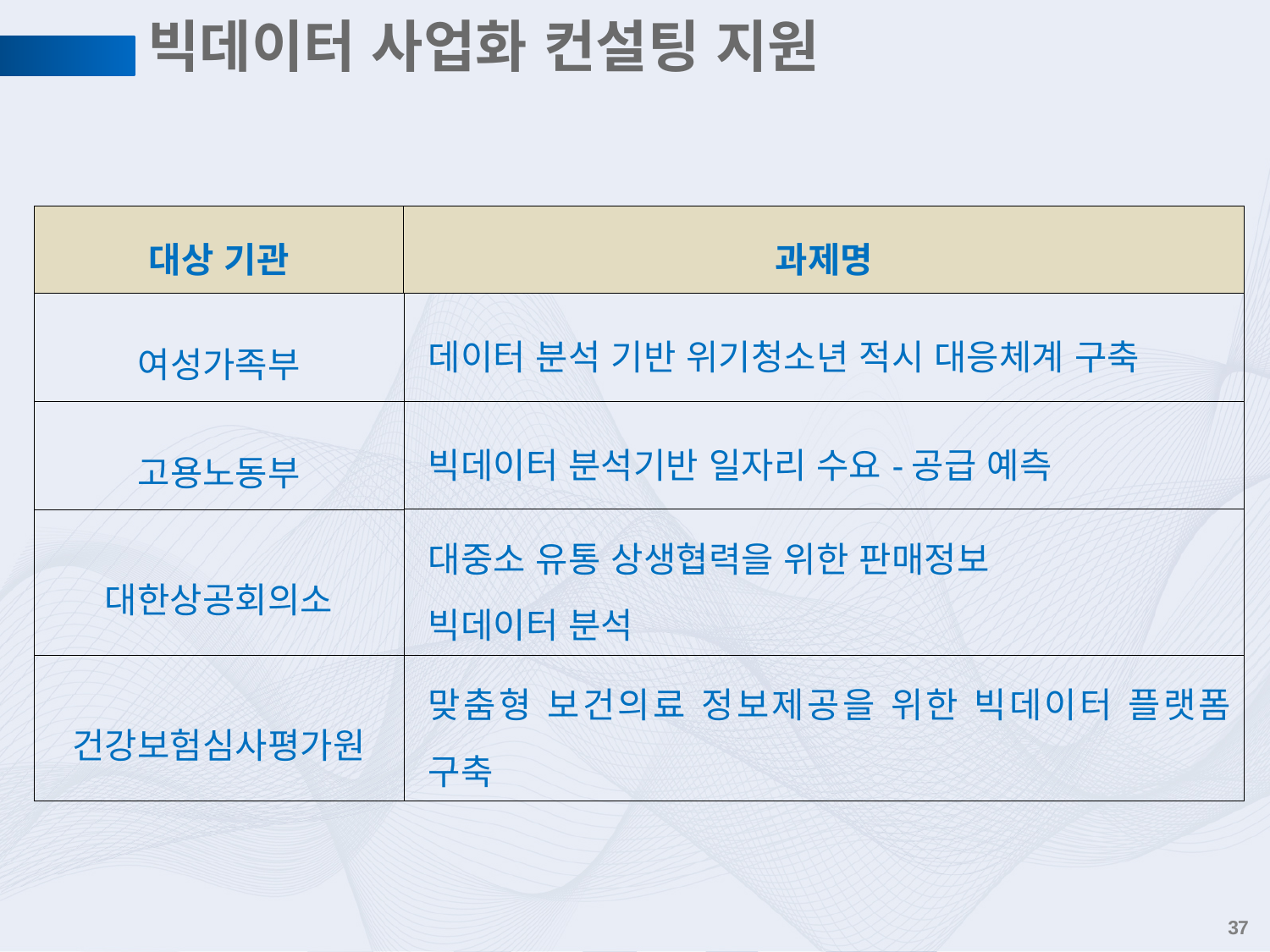

# 빅데이터 사업화 컨설팅 지원
| 대상 기관 | 과제명 |
| --- | --- |
| 여성가족부 | 데이터 분석 기반 위기청소년 적시 대응체계 구축 |
| 고용노동부 | 빅데이터 분석기반 일자리 수요-공급 예측 |
| 대한상공회의소 | 대중소 유통 상생협력을 위한 판매정보 빅데이터 분석 |
| 건강보험심사평가원 | 맞춤형 보건의료 정보제공을 위한 빅데이터 플랫폼 구축 |

37